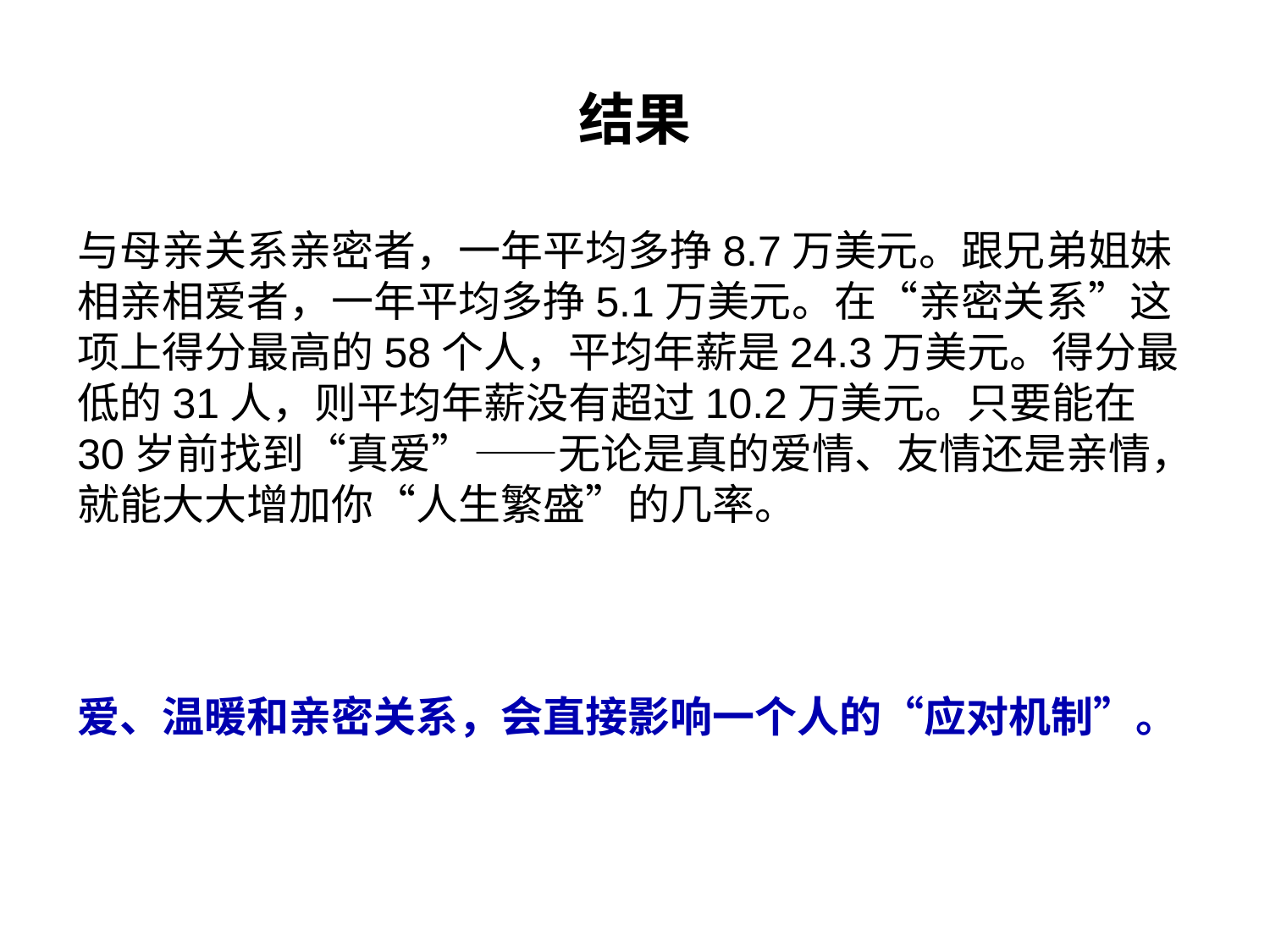

# 结果

与母亲关系亲密者，一年平均多挣8.7万美元。跟兄弟姐妹相亲相爱者，一年平均多挣5.1万美元。在“亲密关系”这项上得分最高的58个人，平均年薪是24.3万美元。得分最低的31人，则平均年薪没有超过10.2万美元。只要能在30岁前找到“真爱”——无论是真的爱情、友情还是亲情，就能大大增加你“人生繁盛”的几率。
爱、温暖和亲密关系，会直接影响一个人的“应对机制”。